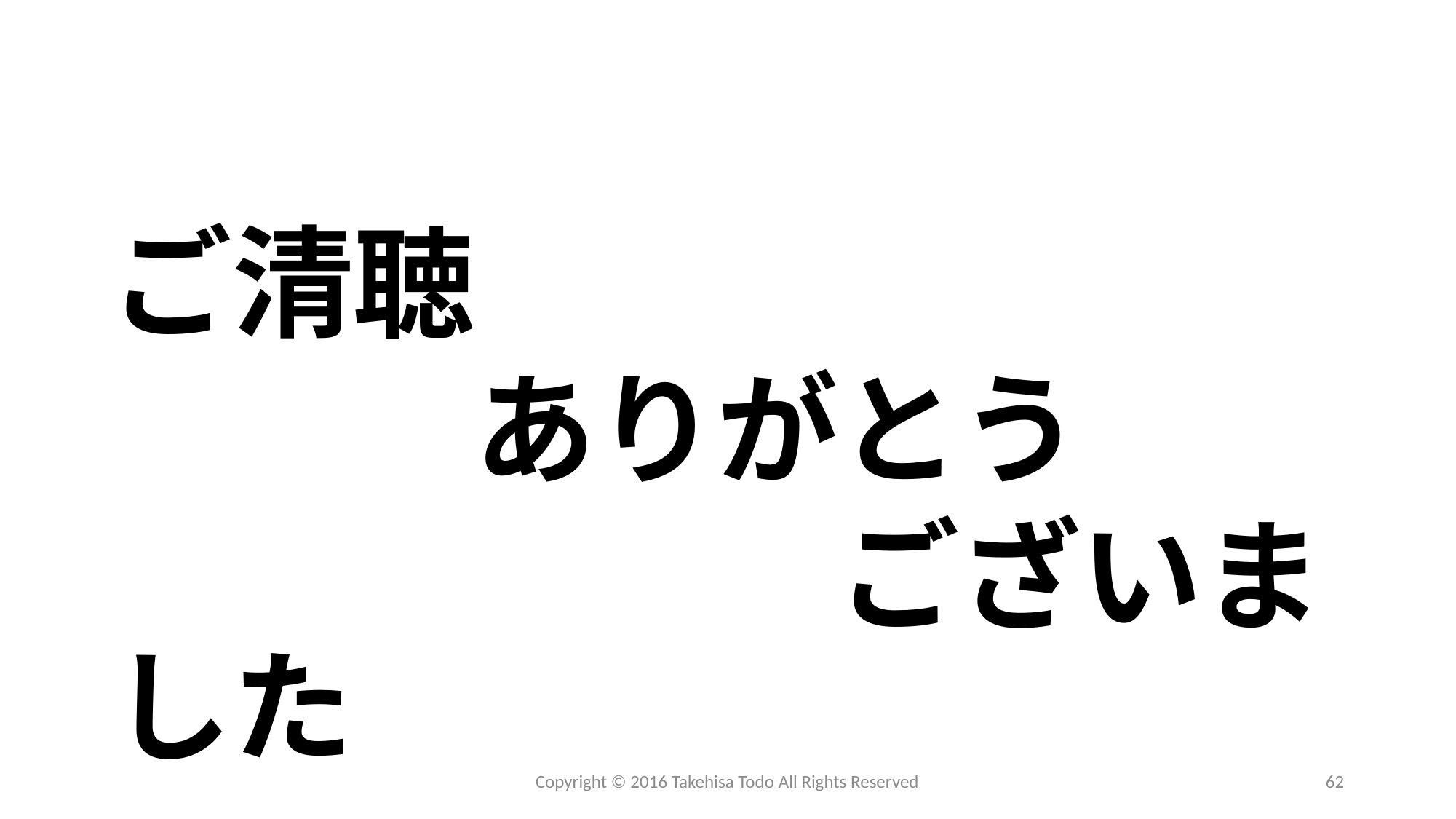

#
ご清聴
　　　ありがとう
　　　　　　ございました
Copyright © 2016 Takehisa Todo All Rights Reserved
62